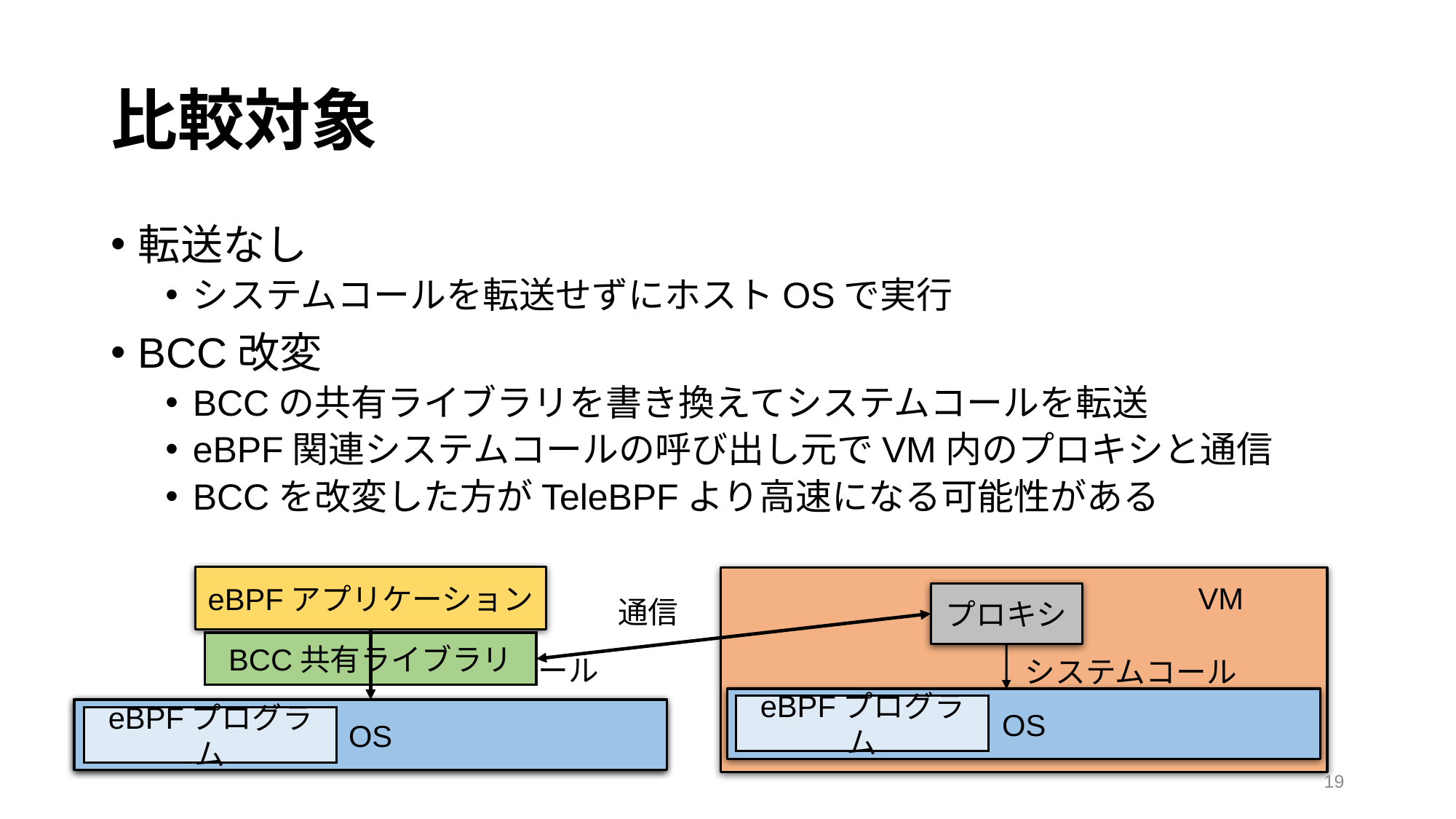

# 比較対象
転送なし
システムコールを転送せずにホストOSで実行
BCC改変
BCCの共有ライブラリを書き換えてシステムコールを転送
eBPF関連システムコールの呼び出し元でVM内のプロキシと通信
BCCを改変した方がTeleBPFより高速になる可能性がある
eBPFアプリケーション

VM
プロキシ
通信
BCC共有ライブラリ
システムコール
システムコール
OS
eBPFプログラム
OS
OS
eBPFプログラム
eBPFプログラム
19